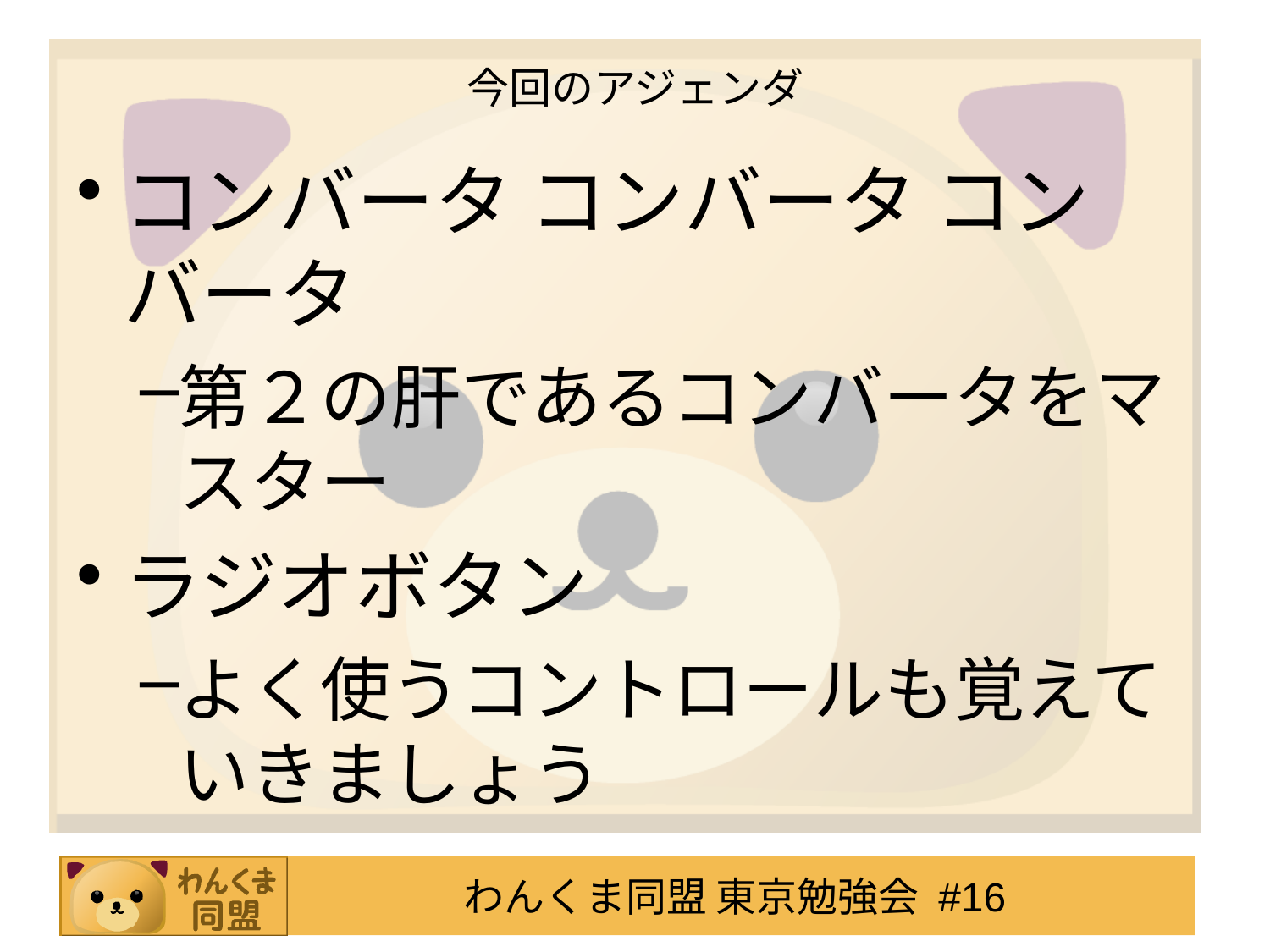

# 今回のアジェンダ
コンバータ コンバータ コンバータ
第２の肝であるコンバータをマスター
ラジオボタン
よく使うコントロールも覚えていきましょう